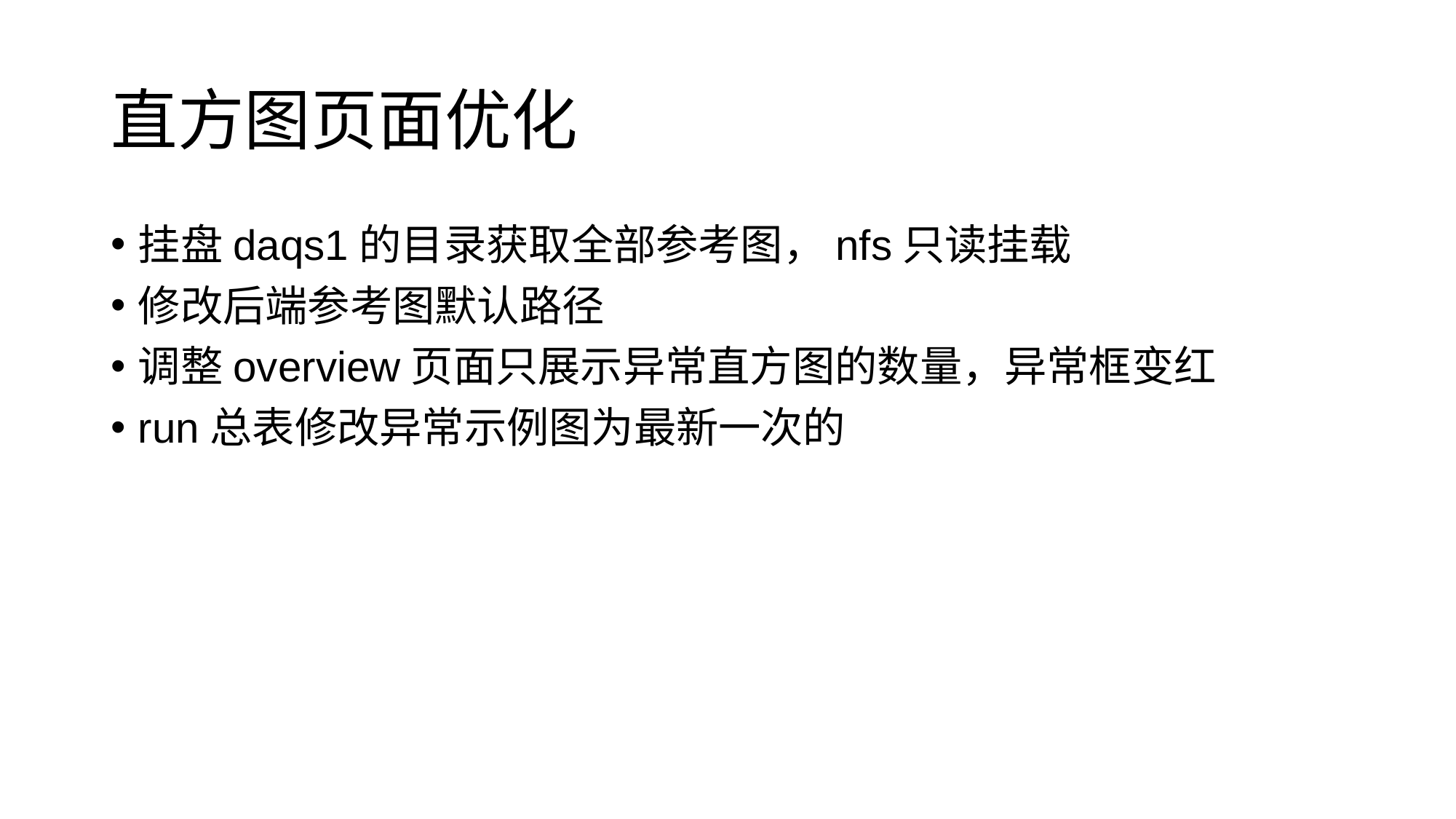

# 直方图页面优化
挂盘daqs1的目录获取全部参考图，nfs只读挂载
修改后端参考图默认路径
调整overview页面只展示异常直方图的数量，异常框变红
run总表修改异常示例图为最新一次的